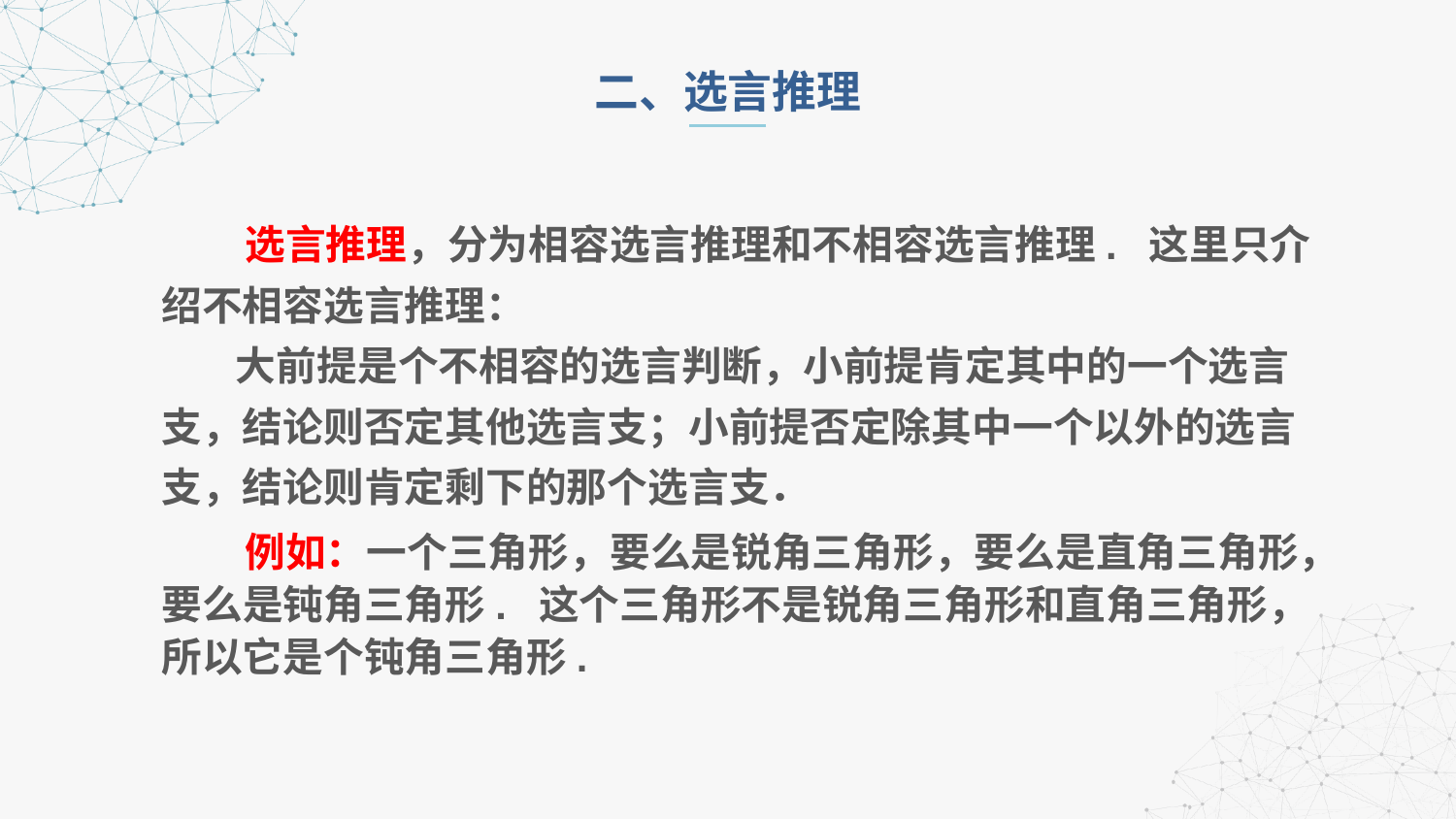

二、选言推理
        选言推理，分为相容选言推理和不相容选言推理.  这里只介绍不相容选言推理：
       大前提是个不相容的选言判断，小前提肯定其中的一个选言支，结论则否定其他选言支；小前提否定除其中一个以外的选言支，结论则肯定剩下的那个选言支．
        例如：一个三角形，要么是锐角三角形，要么是直角三角形，要么是钝角三角形.  这个三角形不是锐角三角形和直角三角形，所以它是个钝角三角形.